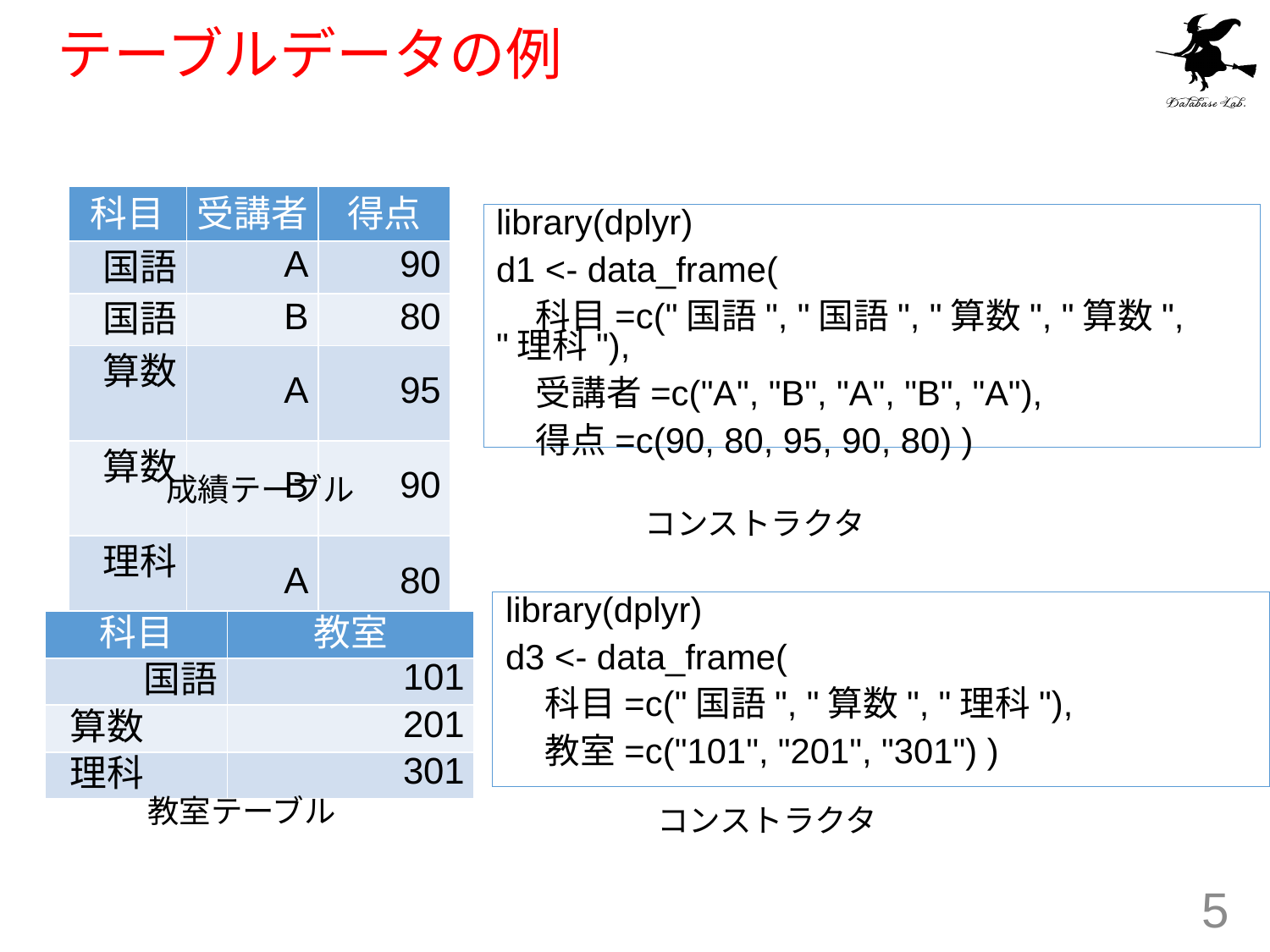

# テーブルデータの例
| 科目 | 受講者 | 得点 |
| --- | --- | --- |
| 国語 | A | 90 |
| 国語 | B | 80 |
| 算数 | A | 95 |
| 算数 | B | 90 |
| 理科 | A | 80 |
library(dplyr)
d1 <- data_frame(
    科目=c("国語", "国語", "算数", "算数", "理科"),
    受講者=c("A", "B", "A", "B", "A"),
    得点=c(90, 80, 95, 90, 80) )
成績テーブル
コンストラクタ
library(dplyr)
d3 <- data_frame(
    科目=c("国語", "算数", "理科"),
    教室=c("101", "201", "301") )
| 科目 | 教室 |
| --- | --- |
| 国語 | 101 |
| 算数 | 201 |
| 理科 | 301 |
教室テーブル
コンストラクタ
5